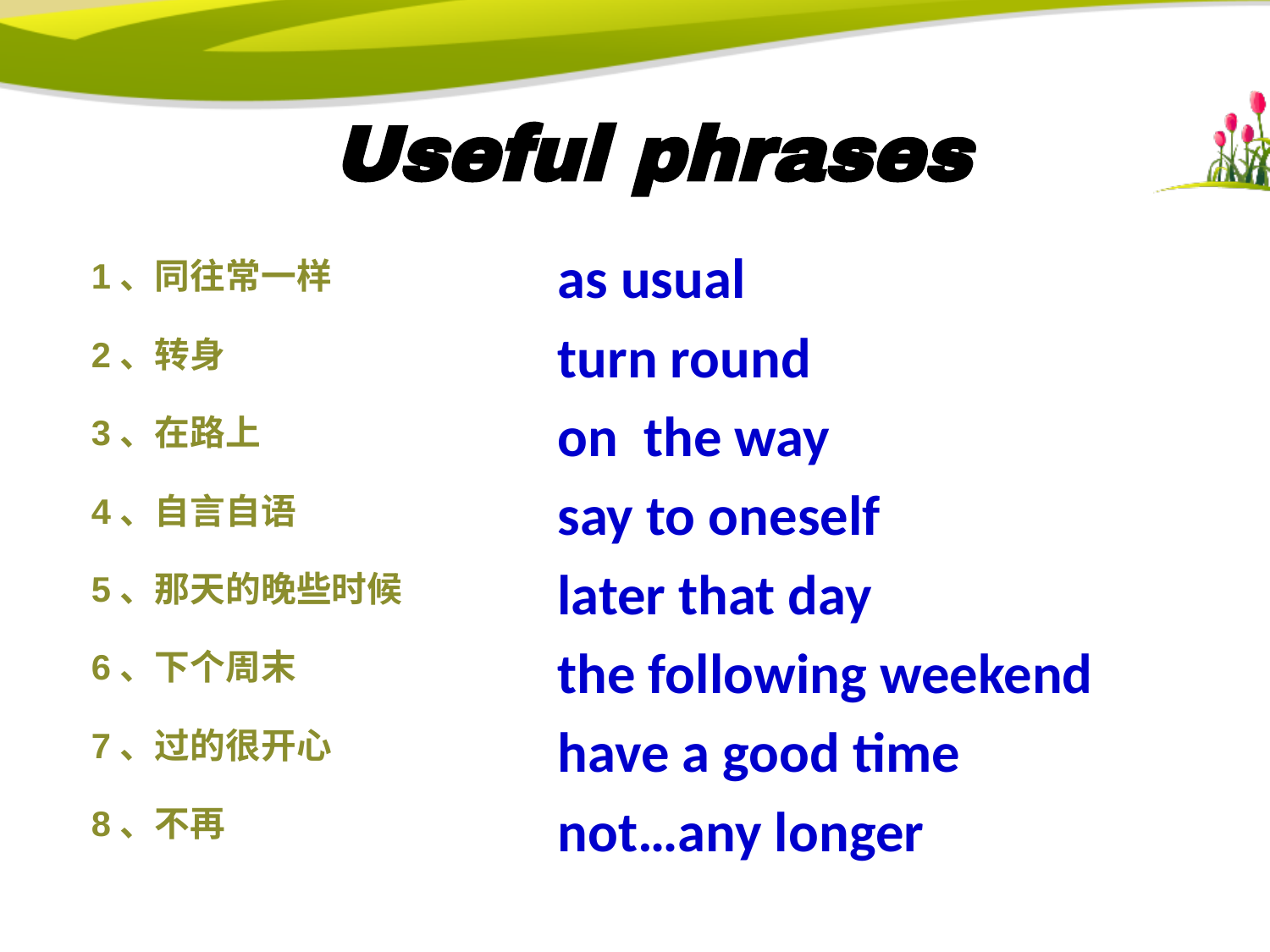

# Useful phrases
as usual
turn round
on  the way
say to oneself
later that day
the following weekend
have a good time
not…any longer
1、同往常一样
2、转身
3、在路上
4、自言自语
5、那天的晚些时候
6、下个周末
7、过的很开心
8、不再